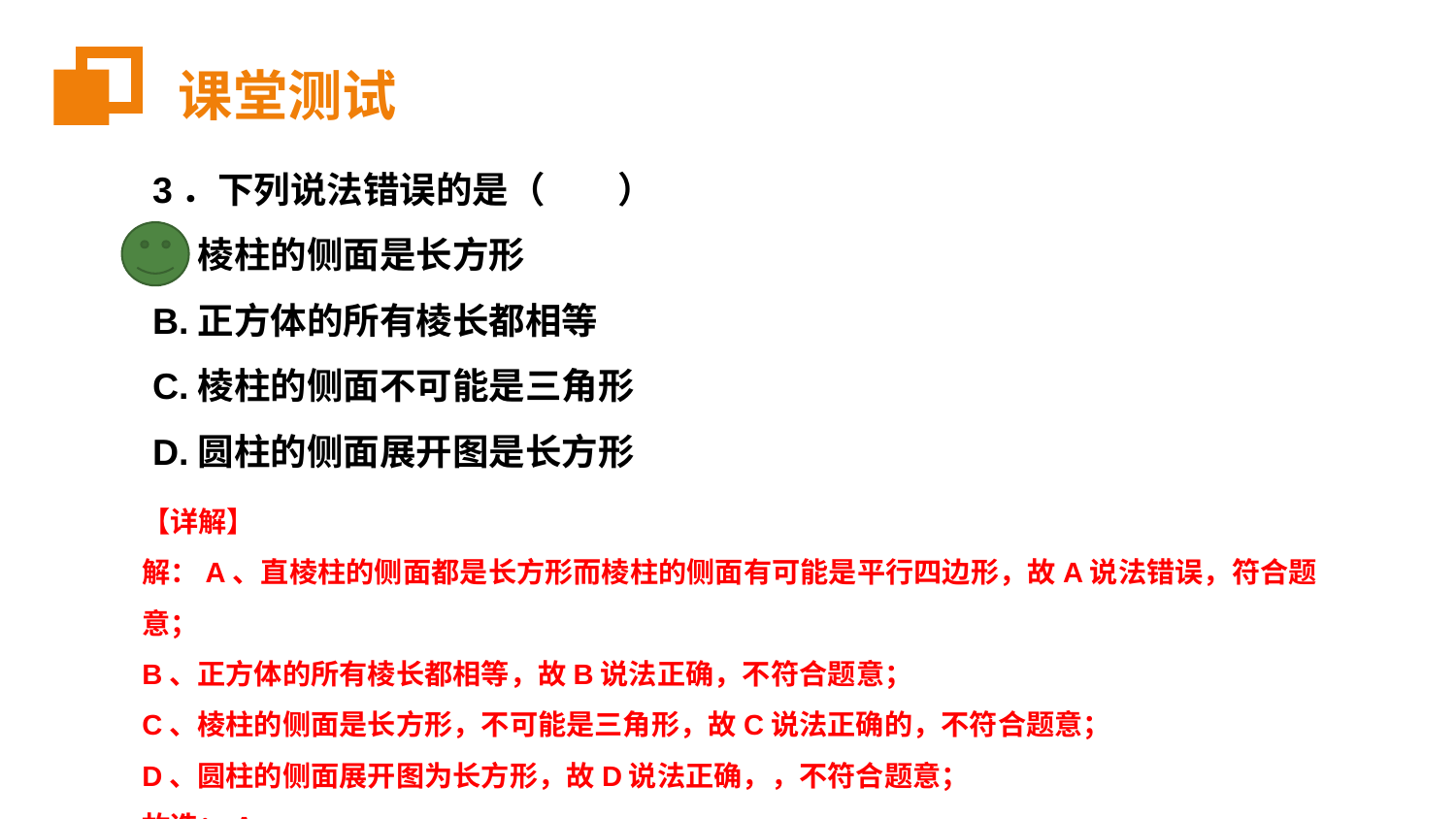

课堂测试
3．下列说法错误的是（　　）
A.棱柱的侧面是长方形
B.正方体的所有棱长都相等
C.棱柱的侧面不可能是三角形
D.圆柱的侧面展开图是长方形

【详解】
解：A、直棱柱的侧面都是长方形而棱柱的侧面有可能是平行四边形，故A说法错误，符合题意；
B、正方体的所有棱长都相等，故B说法正确，不符合题意；
C、棱柱的侧面是长方形，不可能是三角形，故C说法正确的，不符合题意；
D、圆柱的侧面展开图为长方形，故D说法正确，，不符合题意；
故选：A．